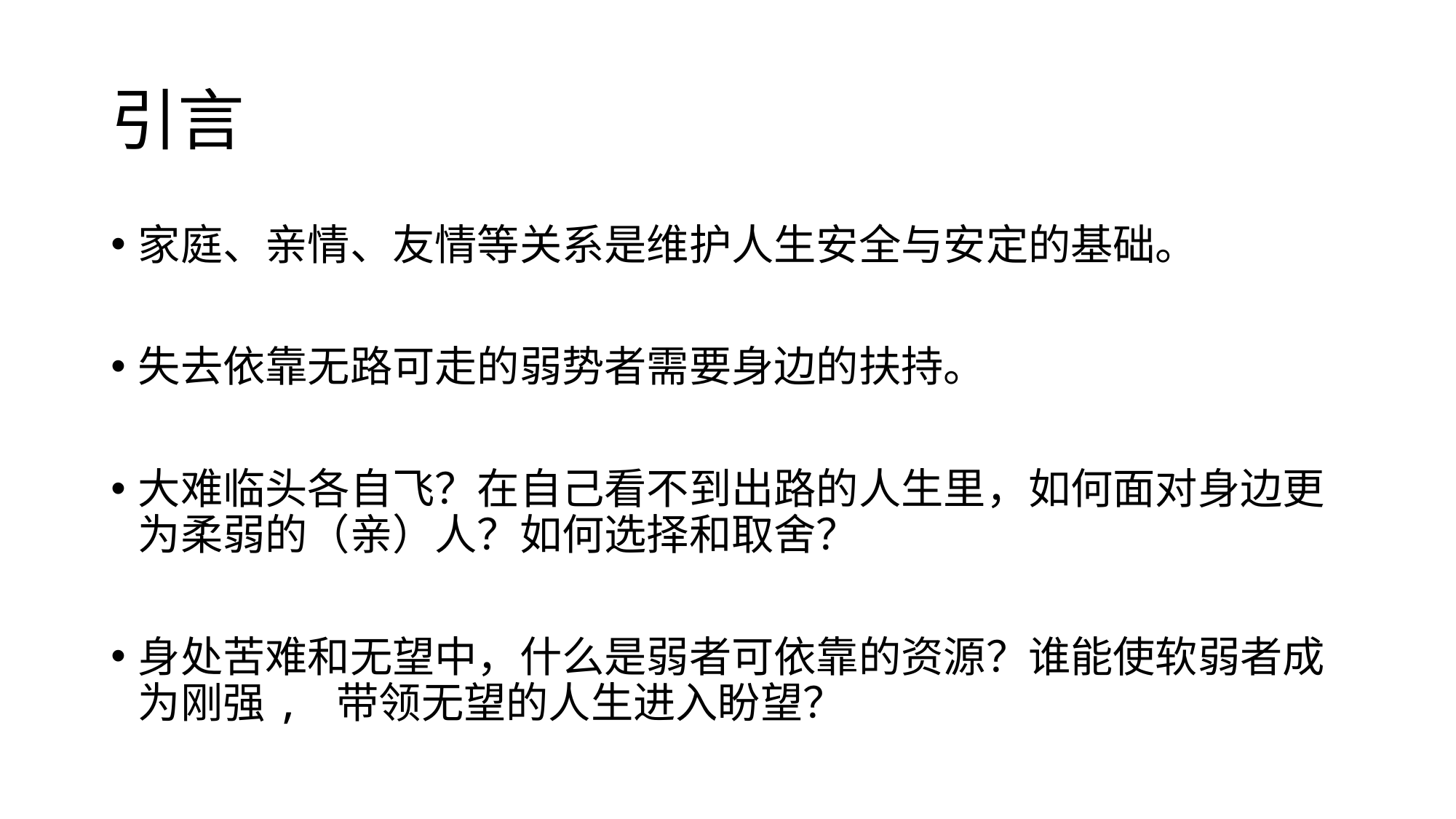

# 引言
家庭、亲情、友情等关系是维护人生安全与安定的基础。

失去依靠无路可走的弱势者需要身边的扶持。

大难临头各自飞？在自己看不到出路的人生里，如何面对身边更为柔弱的（亲）人？如何选择和取舍？

身处苦难和无望中，什么是弱者可依靠的资源？谁能使软弱者成为刚强, 带领无望的人生进入盼望？